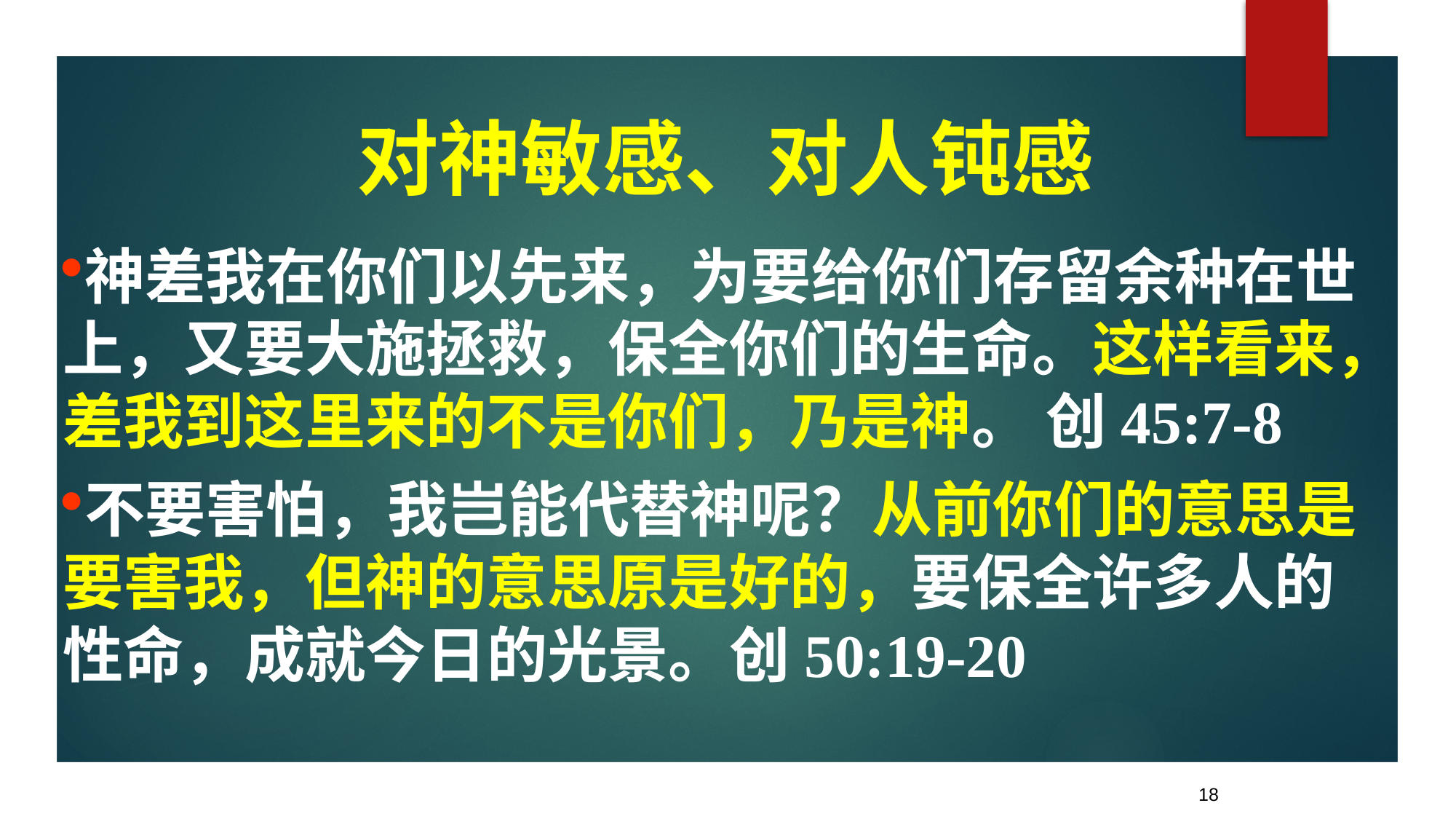

# 对神敏感、对人钝感
神差我在你们以先来，为要给你们存留余种在世上，又要大施拯救，保全你们的生命。这样看来，差我到这里来的不是你们，乃是神。 创45:7-8
不要害怕，我岂能代替神呢？从前你们的意思是要害我，但神的意思原是好的，要保全许多人的性命，成就今日的光景。创50:19-20
18